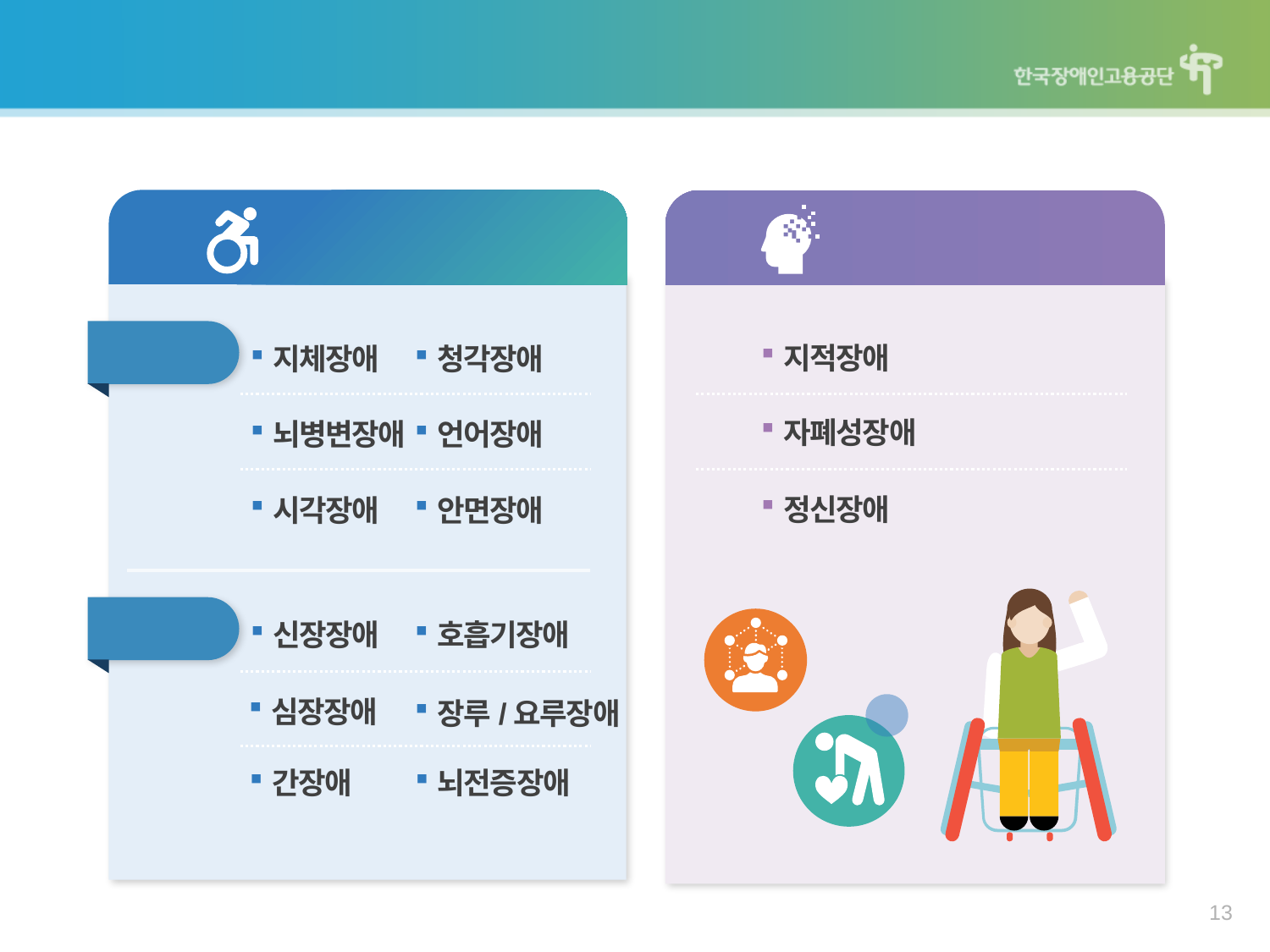

우리나라의 장애 15유형

신체적 장애

외부기능장애
지체장애
청각장애

언어장애
뇌병변장애
시각장애
안면장애

내부기관장애
신장장애
호흡기장애

심장장애
장루/요루장애
뇌전증장애
간장애

정신적 장애

지적장애
자폐성장애
정신장애

13